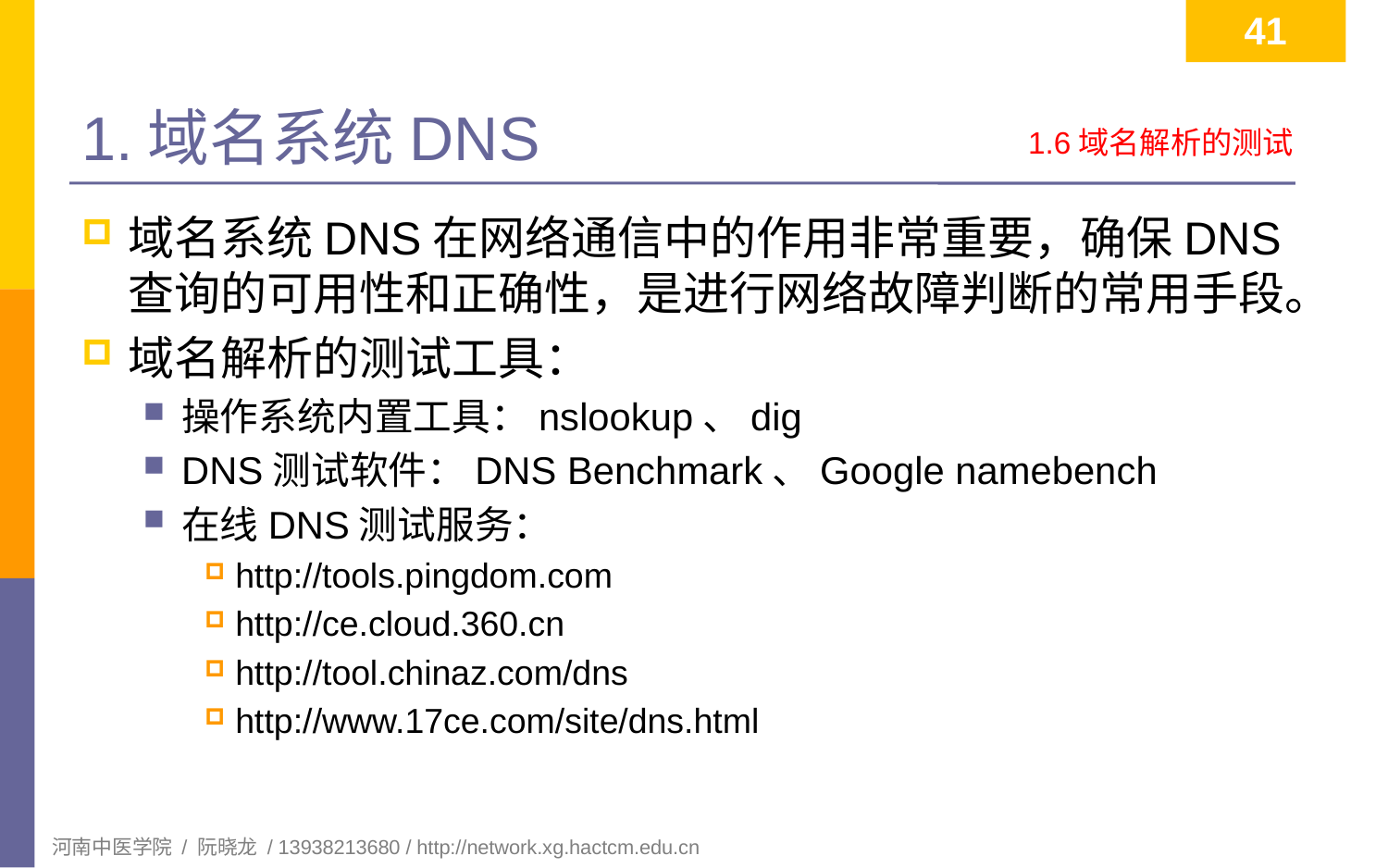

41
# 1.域名系统DNS
1.6域名解析的测试
域名系统DNS在网络通信中的作用非常重要，确保DNS查询的可用性和正确性，是进行网络故障判断的常用手段。
域名解析的测试工具：
操作系统内置工具：nslookup、dig
DNS测试软件：DNS Benchmark、Google namebench
在线DNS测试服务：
http://tools.pingdom.com
http://ce.cloud.360.cn
http://tool.chinaz.com/dns
http://www.17ce.com/site/dns.html